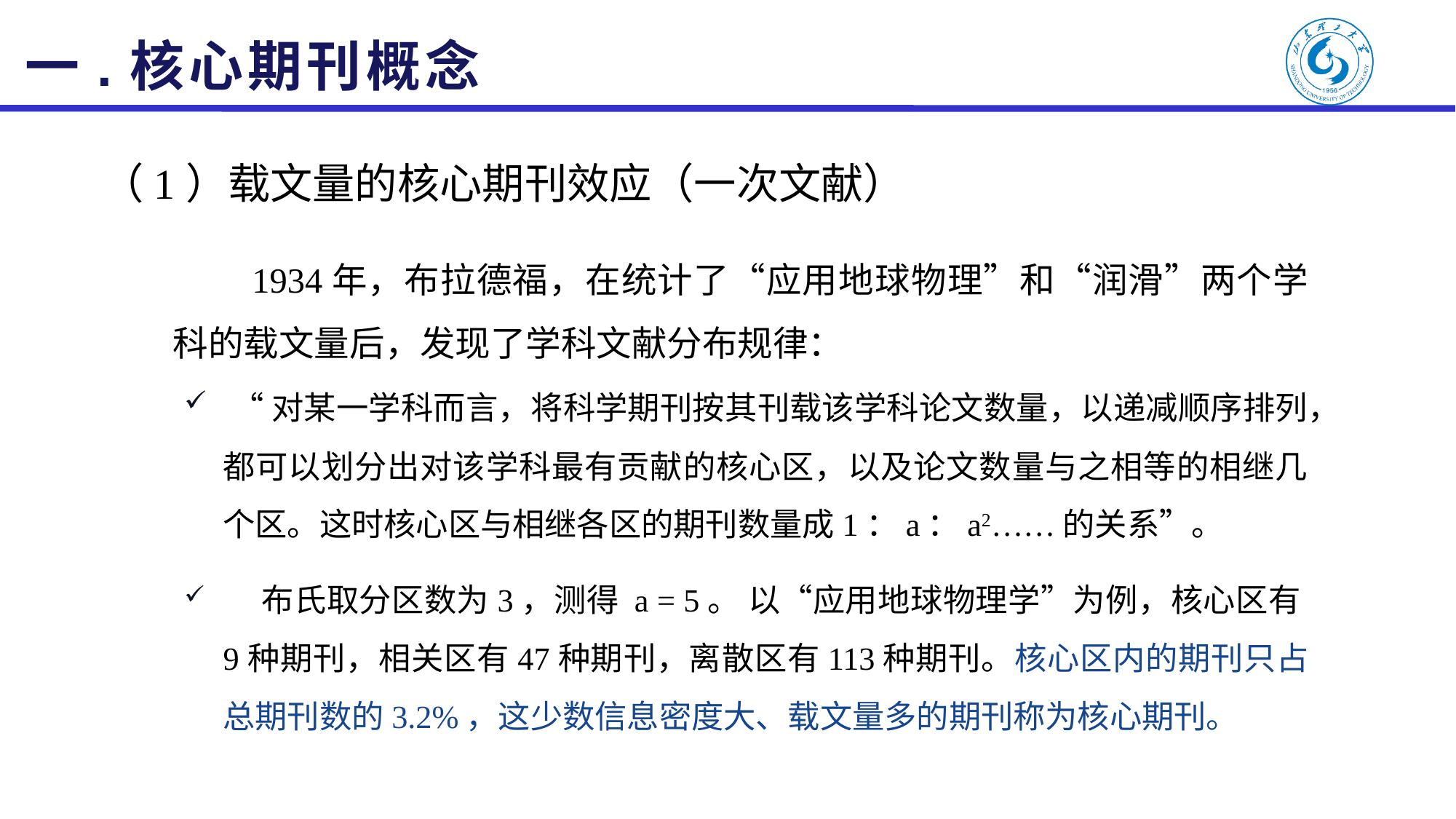

# 一.核心期刊概念
（1）载文量的核心期刊效应（一次文献）
        1934年，布拉德福，在统计了“应用地球物理”和“润滑”两个学科的载文量后，发现了学科文献分布规律：
 “对某一学科而言，将科学期刊按其刊载该学科论文数量，以递减顺序排列，都可以划分出对该学科最有贡献的核心区，以及论文数量与之相等的相继几个区。这时核心区与相继各区的期刊数量成1：a：a2……的关系”。
    布氏取分区数为3，测得 a = 5。 以“应用地球物理学”为例，核心区有9种期刊，相关区有47种期刊，离散区有113种期刊。核心区内的期刊只占总期刊数的3.2%，这少数信息密度大、载文量多的期刊称为核心期刊。